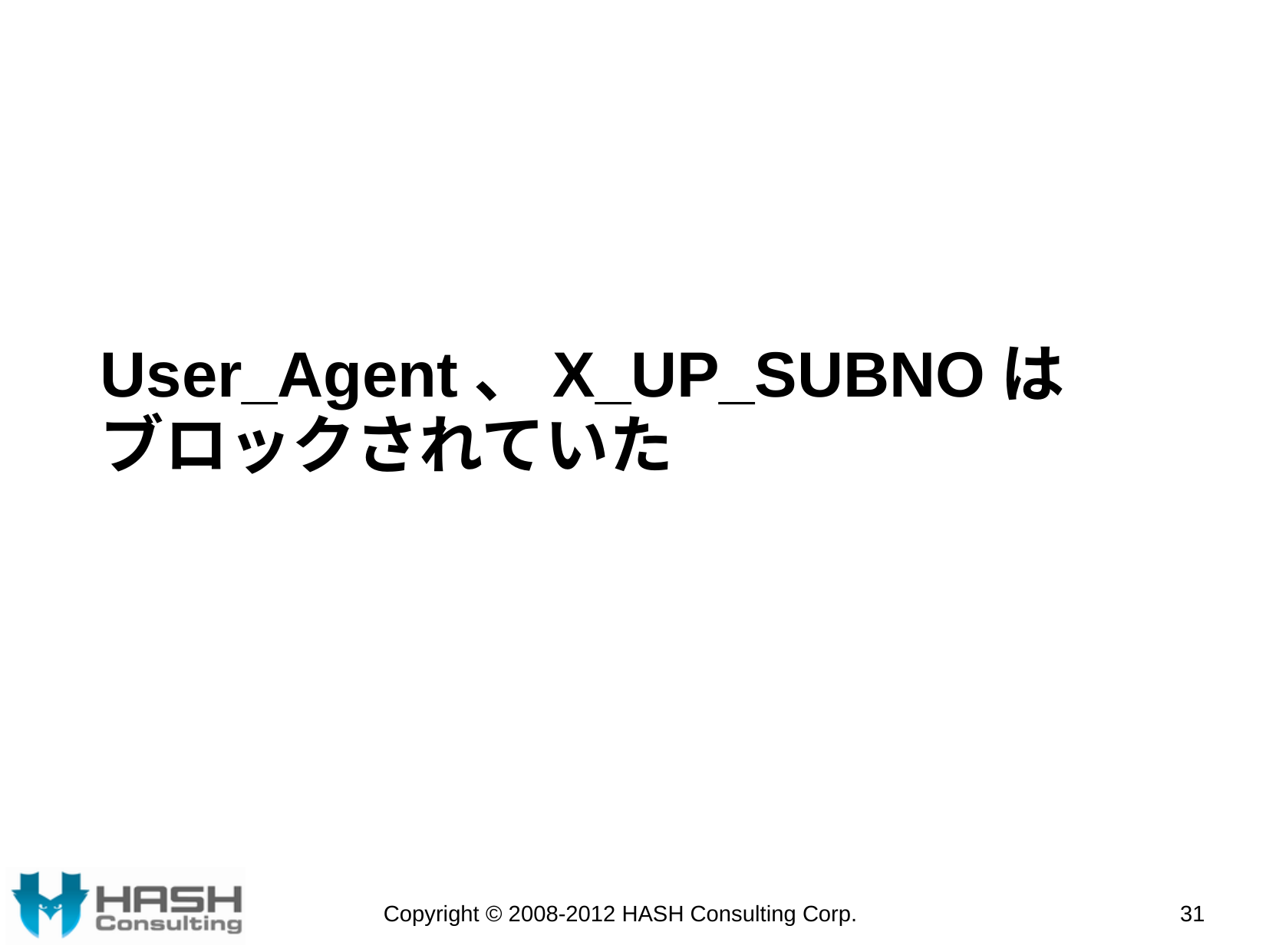

# User_Agent、X_UP_SUBNOは ブロックされていた
Copyright © 2008-2012 HASH Consulting Corp.
31